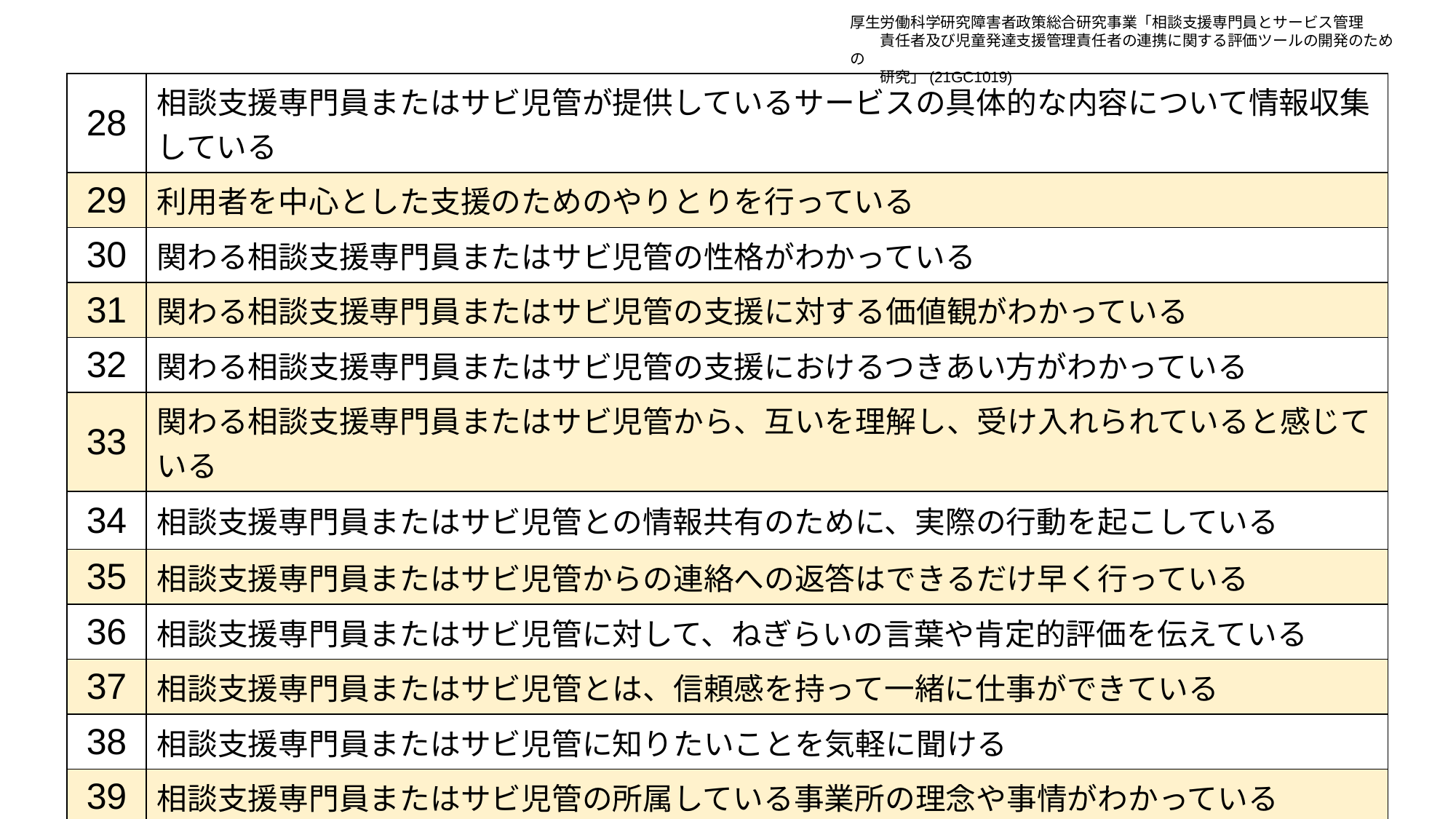

厚生労働科学研究障害者政策総合研究事業「相談支援専門員とサービス管理
　　責任者及び児童発達支援管理責任者の連携に関する評価ツールの開発のための
　　研究」(21GC1019)
| 28 | 相談支援専門員またはサビ児管が提供しているサービスの具体的な内容について情報収集している |
| --- | --- |
| 29 | 利用者を中心とした支援のためのやりとりを行っている |
| 30 | 関わる相談支援専門員またはサビ児管の性格がわかっている |
| 31 | 関わる相談支援専門員またはサビ児管の支援に対する価値観がわかっている |
| 32 | 関わる相談支援専門員またはサビ児管の支援におけるつきあい方がわかっている |
| 33 | 関わる相談支援専門員またはサビ児管から、互いを理解し、受け入れられていると感じている |
| 34 | 相談支援専門員またはサビ児管との情報共有のために、実際の行動を起こしている |
| 35 | 相談支援専門員またはサビ児管からの連絡への返答はできるだけ早く行っている |
| 36 | 相談支援専門員またはサビ児管に対して、ねぎらいの言葉や肯定的評価を伝えている |
| 37 | 相談支援専門員またはサビ児管とは、信頼感を持って一緒に仕事ができている |
| 38 | 相談支援専門員またはサビ児管に知りたいことを気軽に聞ける |
| 39 | 相談支援専門員またはサビ児管の所属している事業所の理念や事情がわかっている |
| 40 | 相談支援専門員またはサビ児管が関わる個別の課題について、必要に応じて地域の課題として広く　共有している |